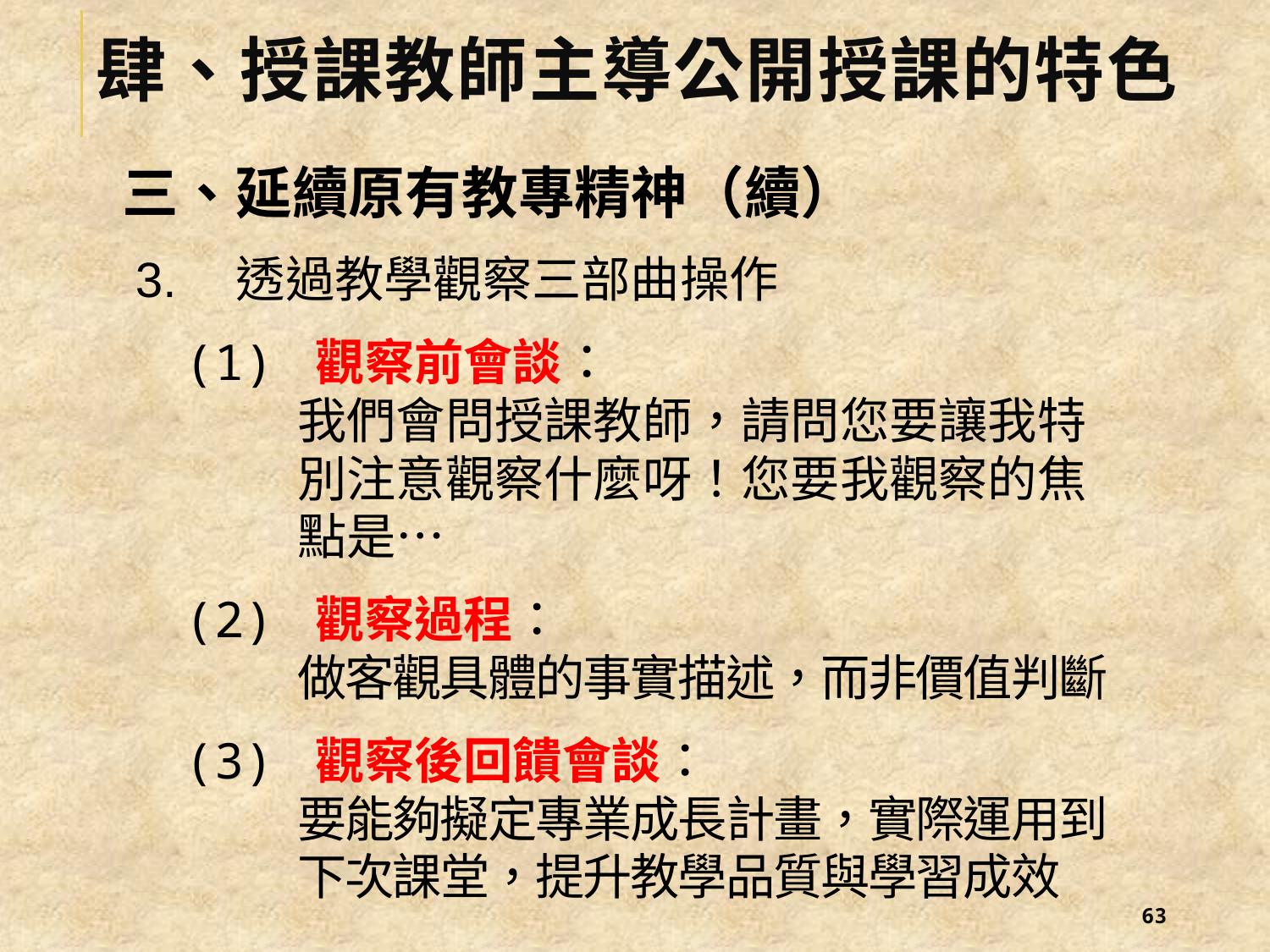

# 肆、授課教師主導公開授課的特色
三、延續原有教專精神（續）
透過教學觀察三部曲操作
(1) 觀察前會談：
我們會問授課教師，請問您要讓我特別注意觀察什麼呀！您要我觀察的焦點是…
(2) 觀察過程：
做客觀具體的事實描述，而非價值判斷
(3) 觀察後回饋會談：
要能夠擬定專業成長計畫，實際運用到下次課堂，提升教學品質與學習成效
63